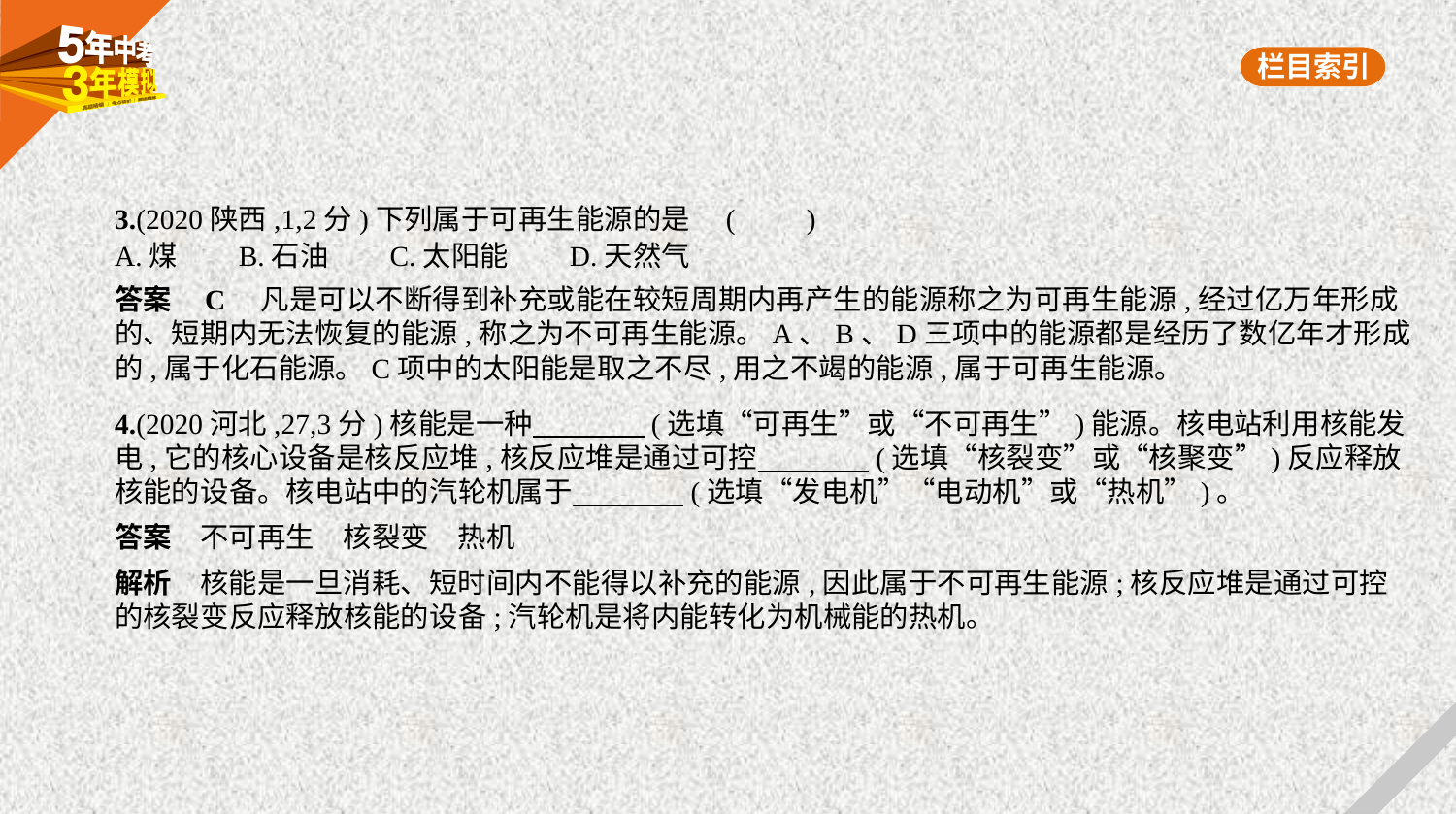

3.(2020陕西,1,2分)下列属于可再生能源的是 (　　)
A.煤　    B.石油　    C.太阳能　    D.天然气
答案    C　凡是可以不断得到补充或能在较短周期内再产生的能源称之为可再生能源,经过亿万年形成
的、短期内无法恢复的能源,称之为不可再生能源。A、B、D三项中的能源都是经历了数亿年才形成
的,属于化石能源。C项中的太阳能是取之不尽,用之不竭的能源,属于可再生能源。
4.(2020河北,27,3分)核能是一种　　　    (选填“可再生”或“不可再生”)能源。核电站利用核能发
电,它的核心设备是核反应堆,核反应堆是通过可控　　　    (选填“核裂变”或“核聚变”)反应释放
核能的设备。核电站中的汽轮机属于　　　    (选填“发电机”“电动机”或“热机”)。
答案　不可再生　核裂变　热机
解析　核能是一旦消耗、短时间内不能得以补充的能源,因此属于不可再生能源;核反应堆是通过可控
的核裂变反应释放核能的设备;汽轮机是将内能转化为机械能的热机。